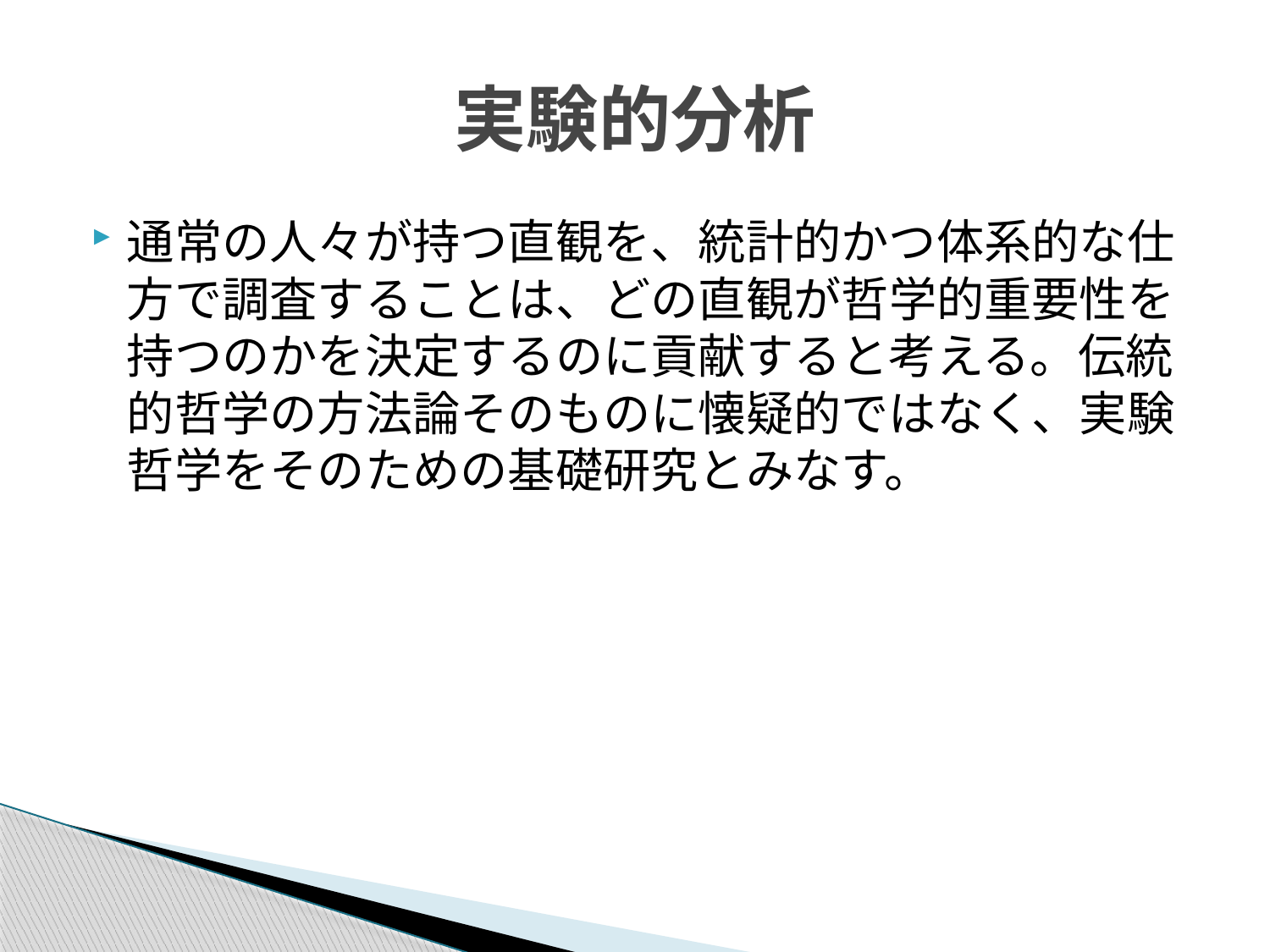

# 実験的分析
通常の人々が持つ直観を、統計的かつ体系的な仕方で調査することは、どの直観が哲学的重要性を持つのかを決定するのに貢献すると考える。伝統的哲学の方法論そのものに懐疑的ではなく、実験哲学をそのための基礎研究とみなす。